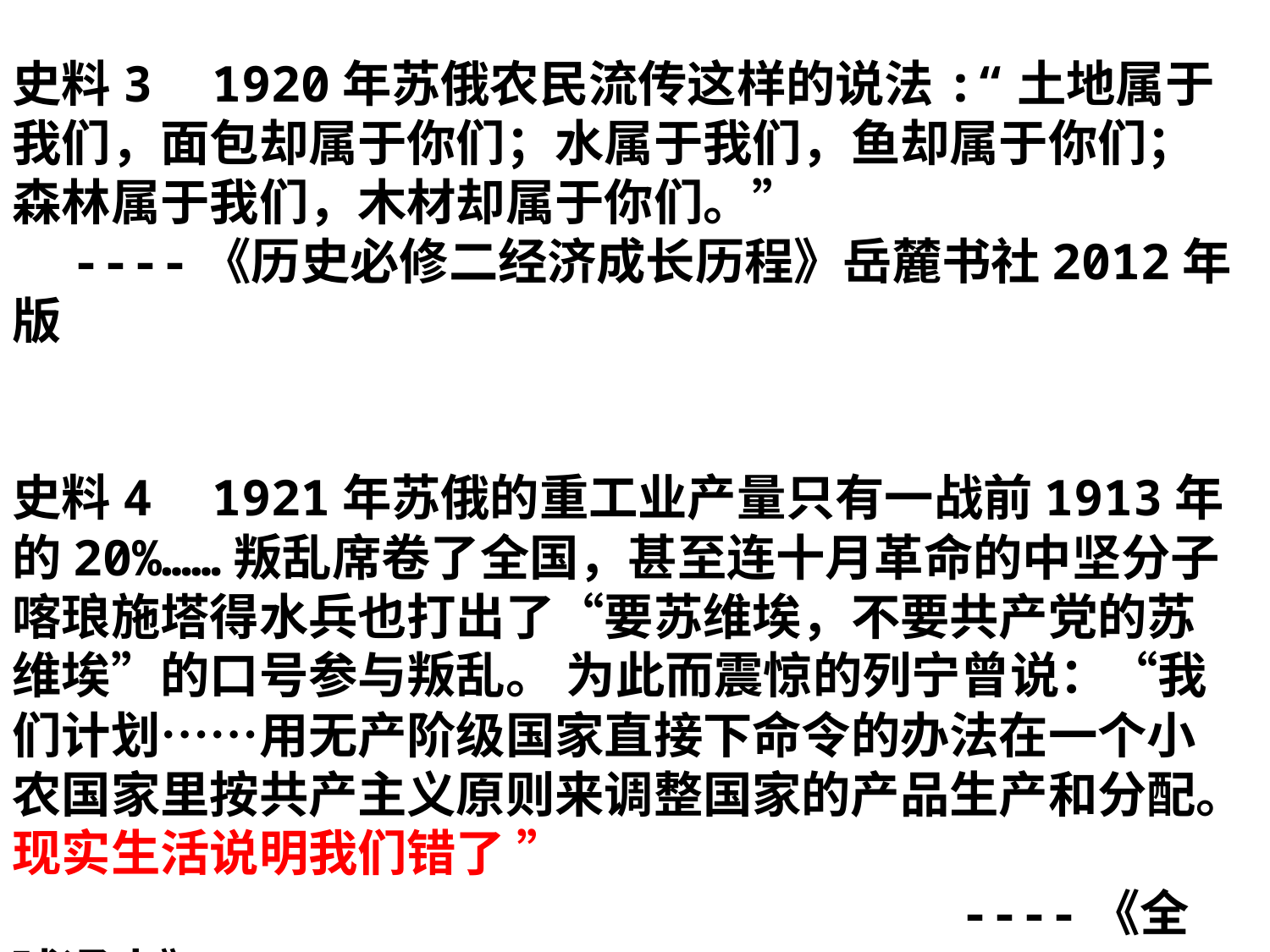

史料3  1920年苏俄农民流传这样的说法:“土地属于我们，面包却属于你们；水属于我们，鱼却属于你们；森林属于我们，木材却属于你们。”
  ----《历史必修二经济成长历程》岳麓书社2012年版

史料4  1921年苏俄的重工业产量只有一战前1913年的20%……叛乱席卷了全国，甚至连十月革命的中坚分子喀琅施塔得水兵也打出了“要苏维埃，不要共产党的苏维埃”的口号参与叛乱。 为此而震惊的列宁曾说：“我们计划……用无产阶级国家直接下命令的办法在一个小农国家里按共产主义原则来调整国家的产品生产和分配。现实生活说明我们错了 ”
                                ----《全球通史》